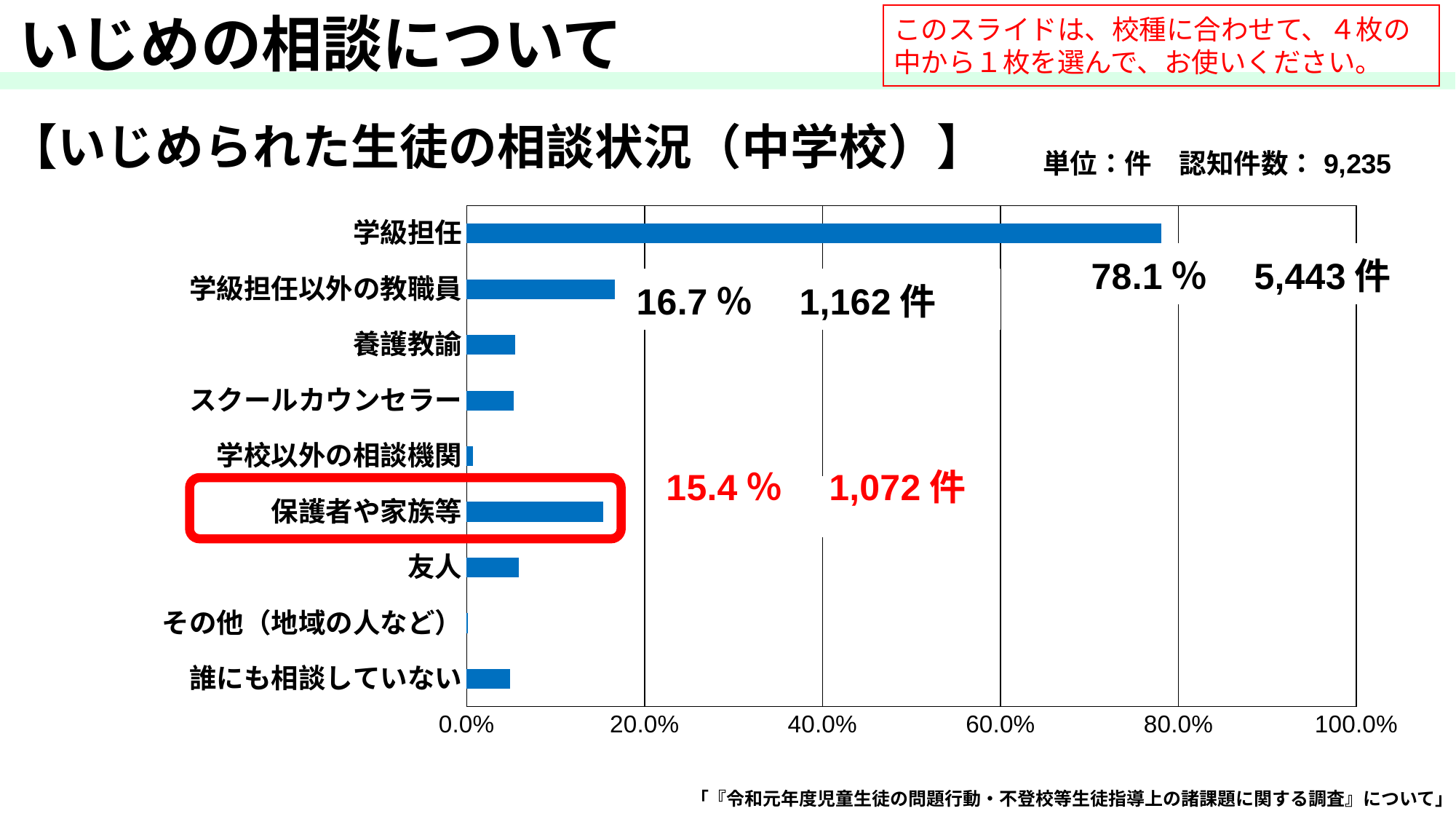

いじめの相談について
このスライドは、校種に合わせて、４枚の中から１枚を選んで、お使いください。

### Chart: 【いじめられた生徒の相談状況（中学校）】

| Category |  |
|---|---|
| 誰にも相談していない | 0.049081515499425944 |
| その他（地域の人など） | 0.0012916188289322618 |
| 友人 | 0.05855338691159587 |
| 保護者や家族等 | 0.15384615384615385 |
| 学校以外の相談機関 | 0.007175660160734788 |
| スクールカウンセラー | 0.05266934557979334 |
| 養護教諭 | 0.05482204362801378 |
| 学級担任以外の教職員 | 0.16676234213547647 |
| 学級担任 | 0.7811423650975889 |
「『令和元年度児童生徒の問題行動・不登校等生徒指導上の諸課題に関する調査』について」